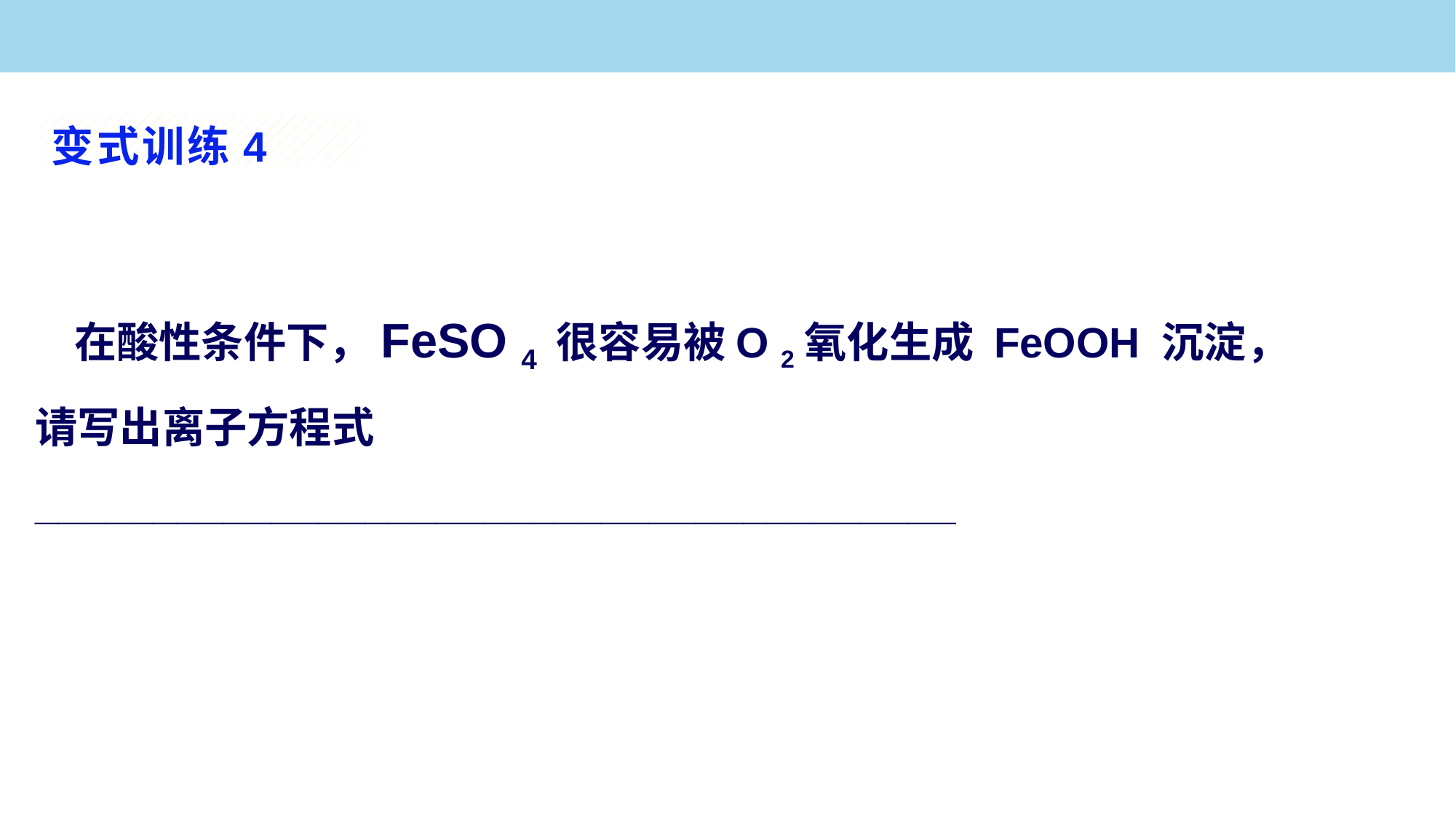

变式训练4
   在酸性条件下，FeSO 4 很容易被O 2氧化生成 FeOOH 沉淀，请写出离子方程式_______________________________________